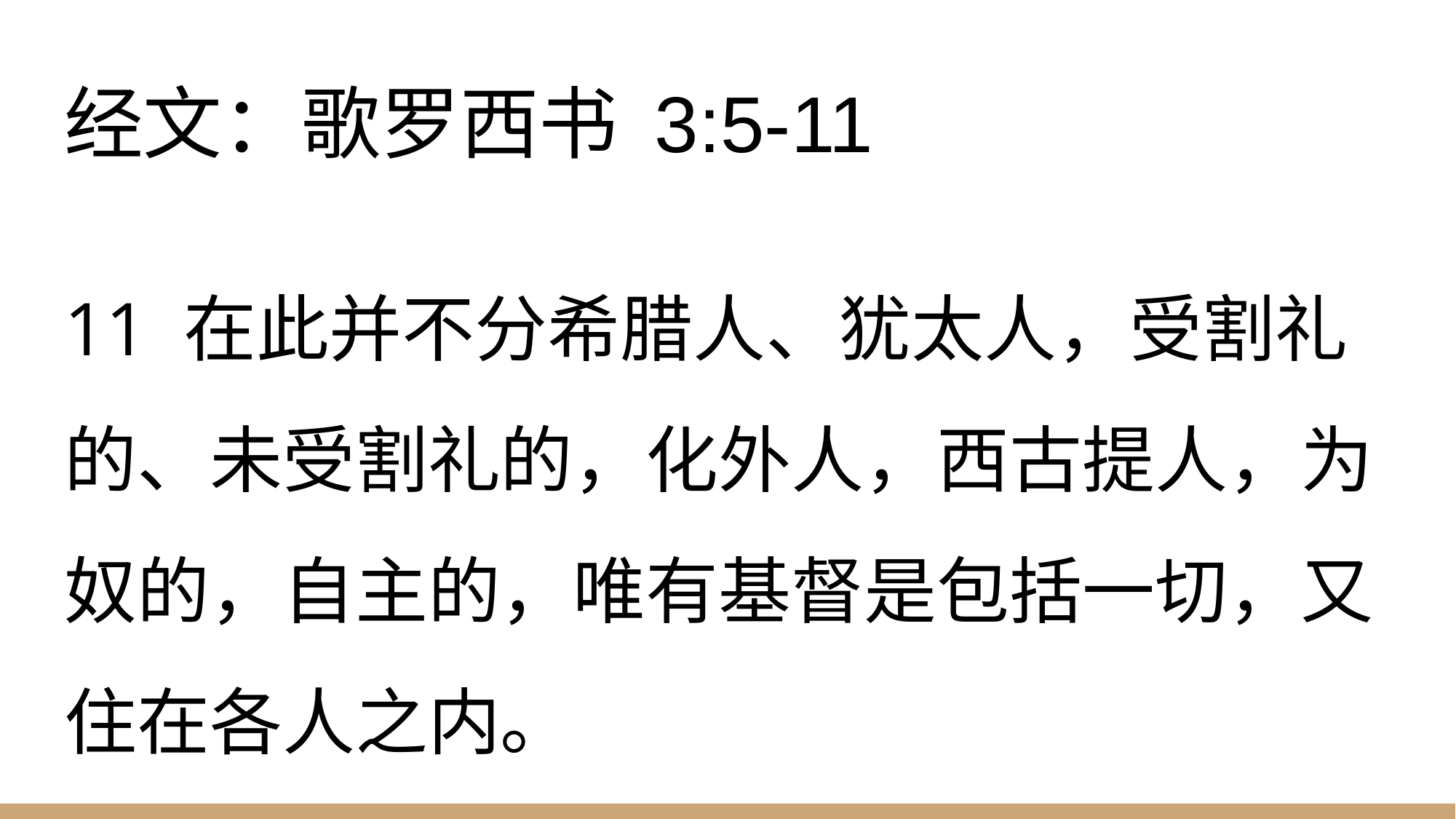

# 经文：歌罗西书 3:5-11
11 在此并不分希腊人、犹太人，受割礼的、未受割礼的，化外人，西古提人，为奴的，自主的，唯有基督是包括一切，又住在各人之内。